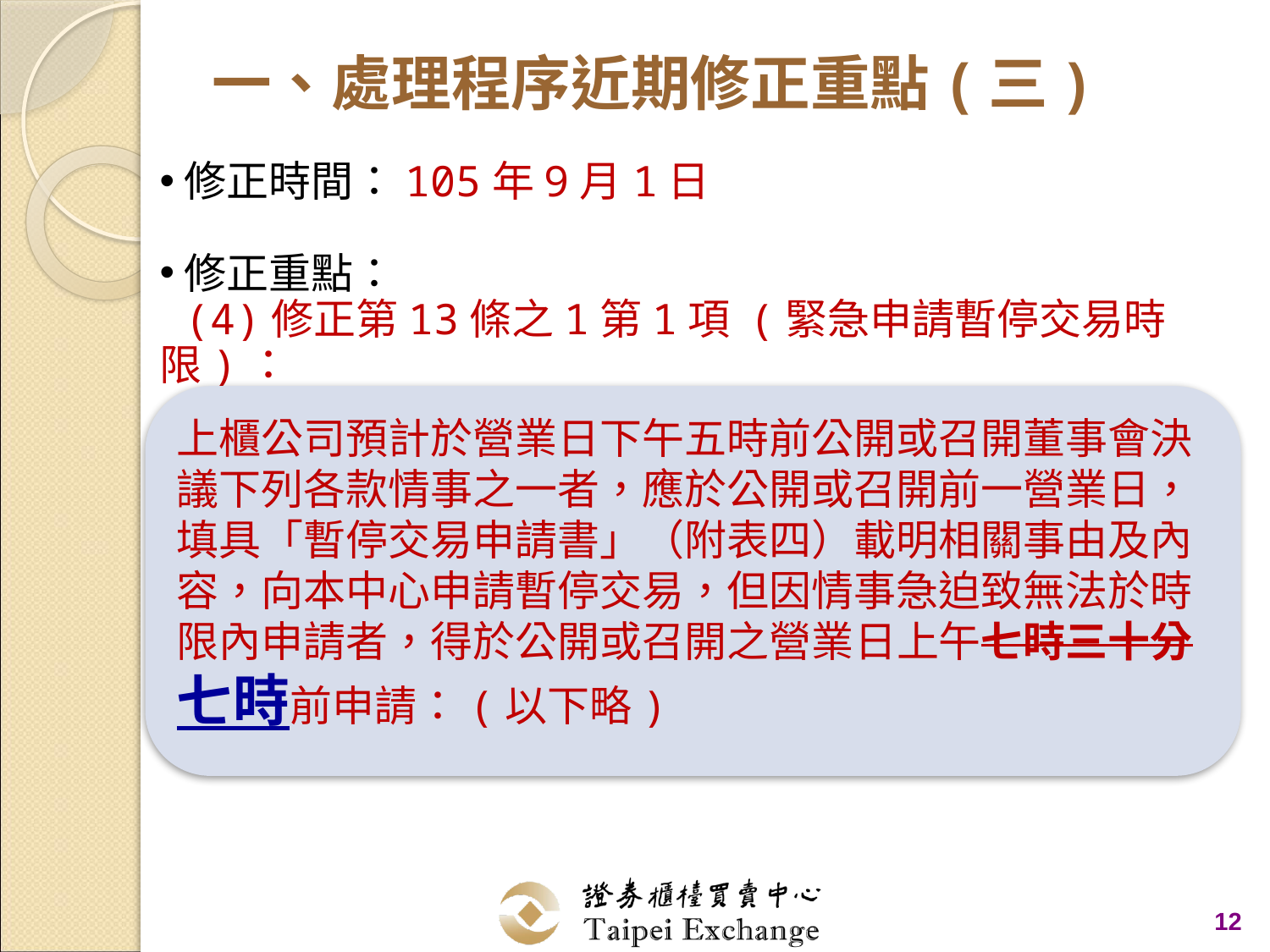

# 一、處理程序近期修正重點(三)
修正時間：105年9月1日
修正重點：
 (4)修正第13條之1第1項 (緊急申請暫停交易時限)：
上櫃公司預計於營業日下午五時前公開或召開董事會決議下列各款情事之一者，應於公開或召開前一營業日，填具「暫停交易申請書」（附表四）載明相關事由及內容，向本中心申請暫停交易，但因情事急迫致無法於時限內申請者，得於公開或召開之營業日上午七時三十分七時前申請：(以下略)

12